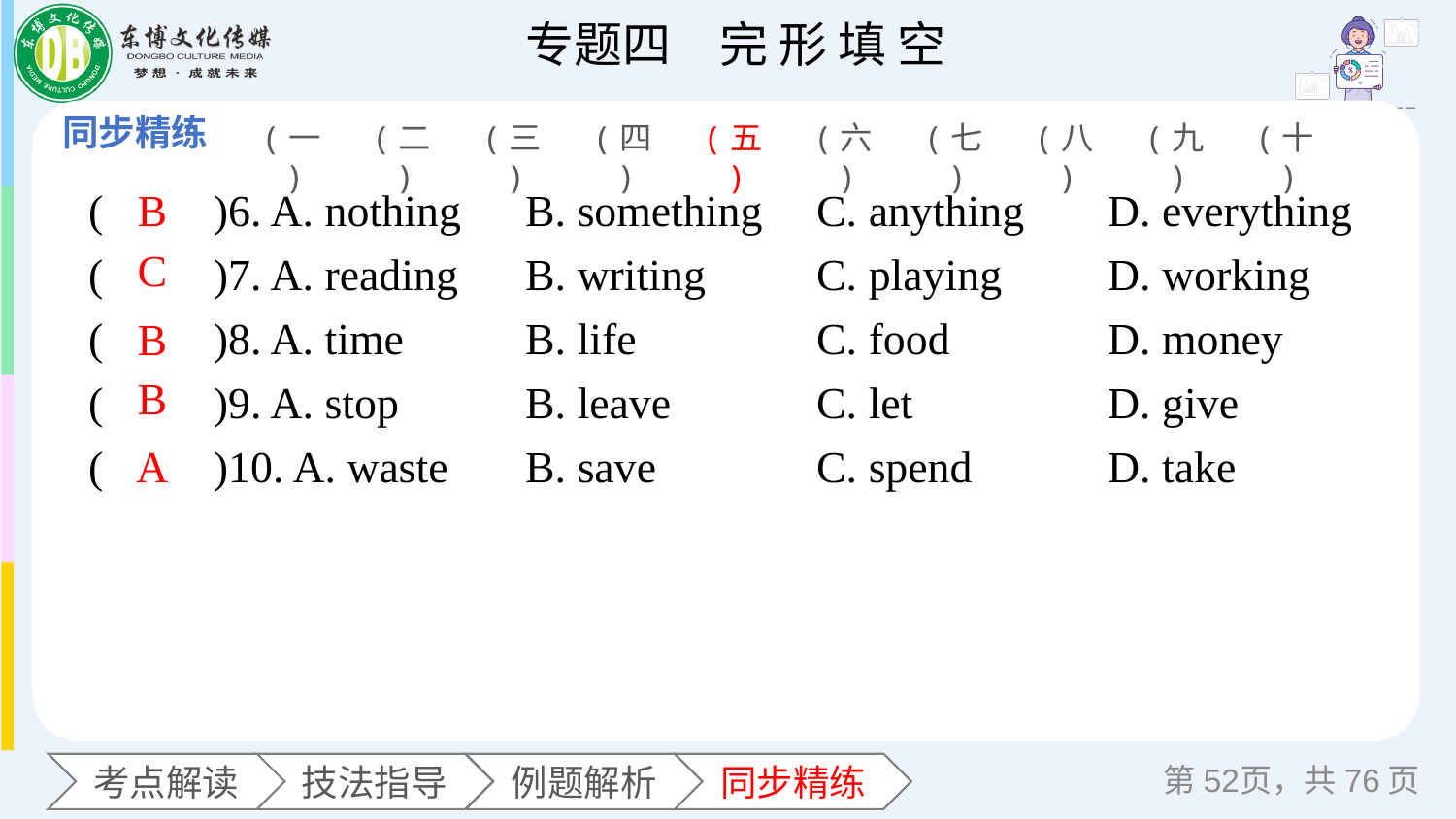

(一)
(二)
(三)
(四)
(五)
(六)
(七)
(八)
(九)
(十)
(　　)6. A. nothing	B. something	C. anything	D. everything
(　　)7. A. reading    	B. writing    	C. playing    	D. working
(　　)8. A. time    	B. life    	C. food    	D. money
(　　)9. A. stop    	B. leave    	C. let    		D. give
(　　)10. A. waste    	B. save    	C. spend    	D. take
B
C
B
B
A
第52页，共76页